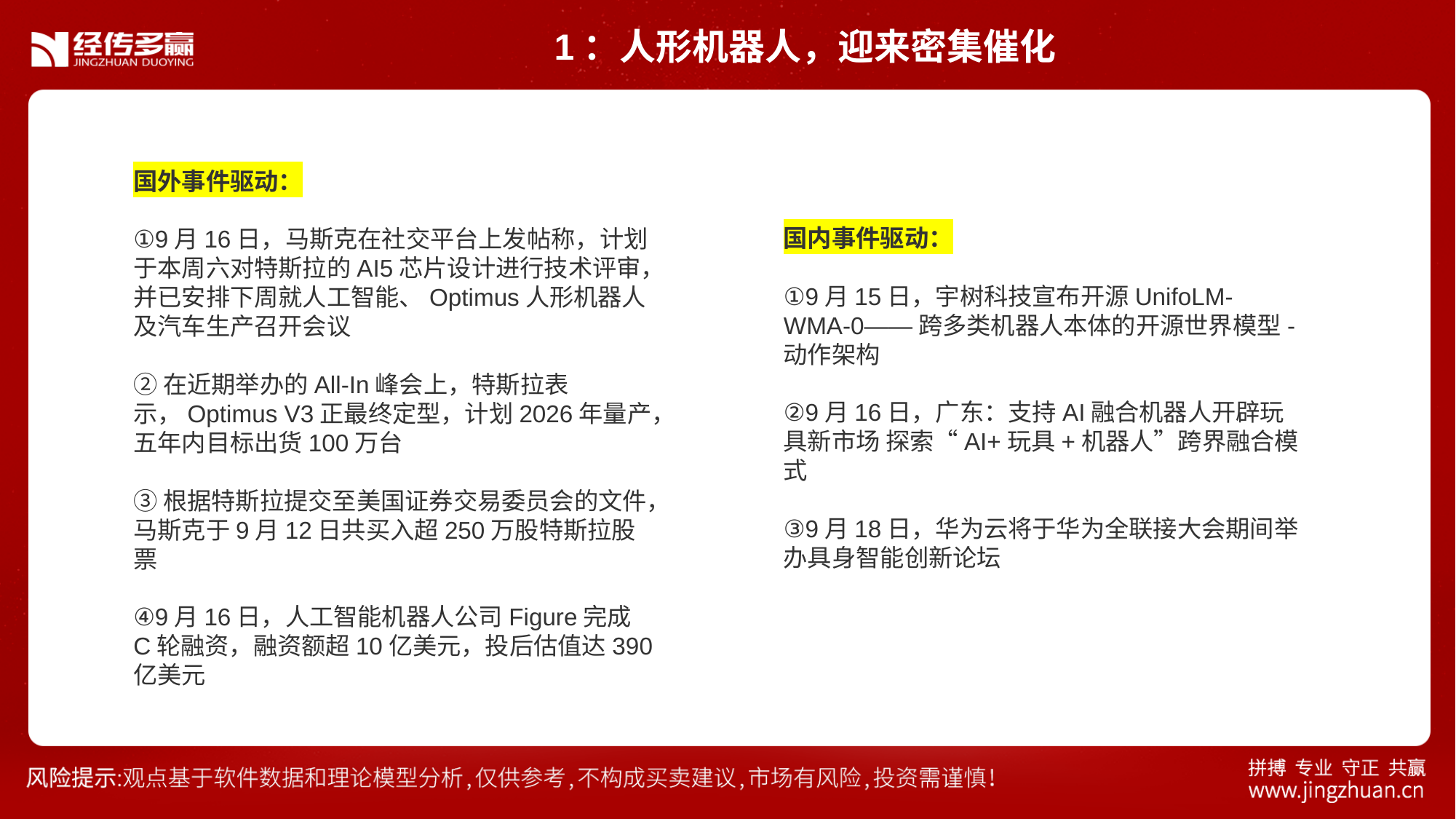

1：人形机器人，迎来密集催化
国外事件驱动：

①9月16日，马斯克在社交平台上发帖称，计划于本周六对特斯拉的AI5芯片设计进行技术评审，并已安排下周就人工智能、Optimus人形机器人及汽车生产召开会议

②在近期举办的All-In峰会上，特斯拉表示，Optimus V3正最终定型，计划2026年量产，五年内目标出货100万台

③根据特斯拉提交至美国证券交易委员会的文件，马斯克于9月12日共买入超250万股特斯拉股票

④9月16日，人工智能机器人公司Figure完成C轮融资，融资额超10亿美元，投后估值达390亿美元
国内事件驱动：

①9月15日，宇树科技宣布开源UnifoLM-WMA-0——跨多类机器人本体的开源世界模型-动作架构

②9月16日，广东：支持AI融合机器人开辟玩具新市场 探索“AI+玩具+机器人”跨界融合模式

③9月18日，华为云将于华为全联接大会期间举办具身智能创新论坛